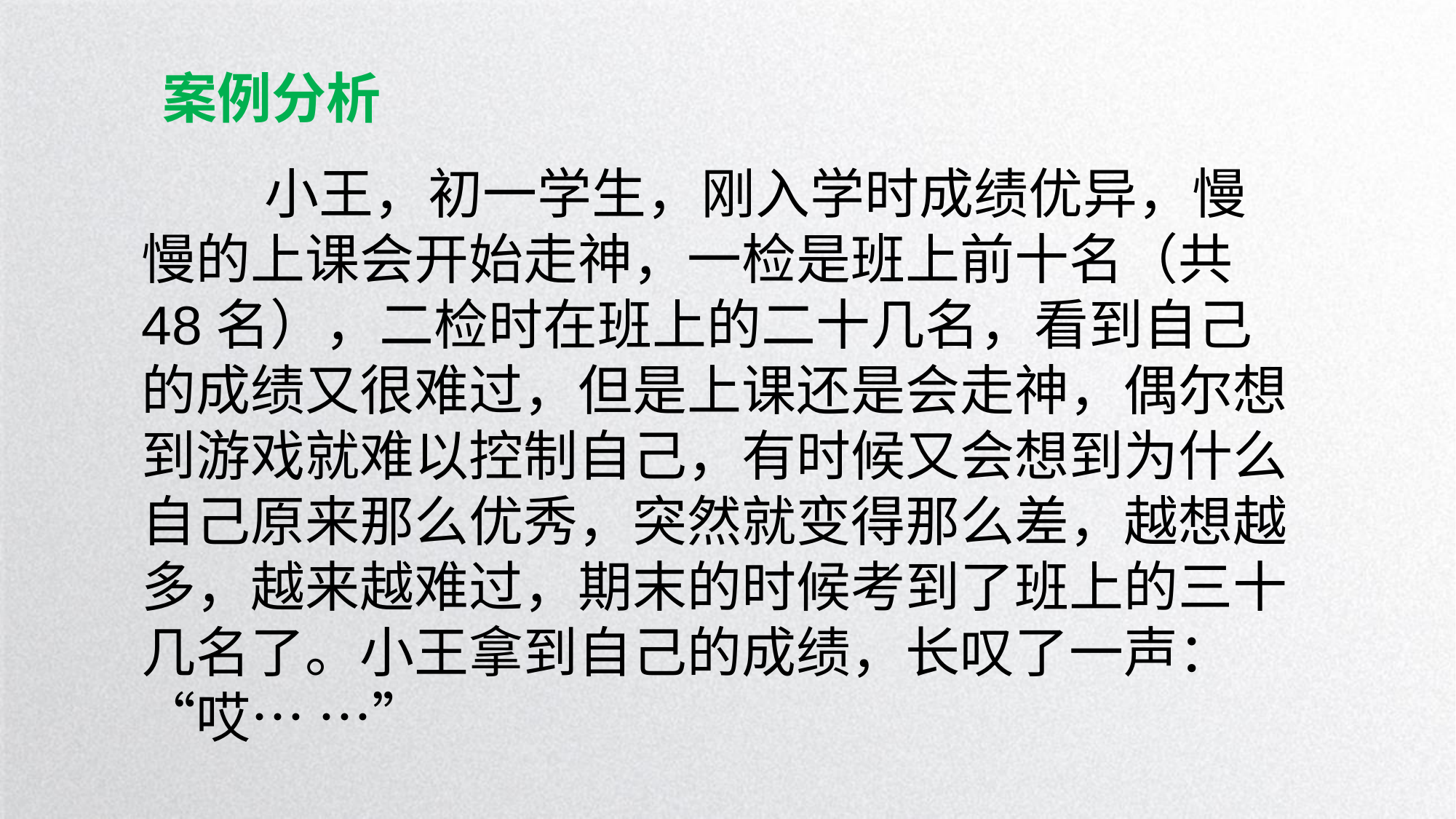

案例分析
         小王，初一学生，刚入学时成绩优异，慢慢的上课会开始走神，一检是班上前十名（共48名），二检时在班上的二十几名，看到自己的成绩又很难过，但是上课还是会走神，偶尔想到游戏就难以控制自己，有时候又会想到为什么自己原来那么优秀，突然就变得那么差，越想越多，越来越难过，期末的时候考到了班上的三十几名了。小王拿到自己的成绩，长叹了一声：“哎… …”